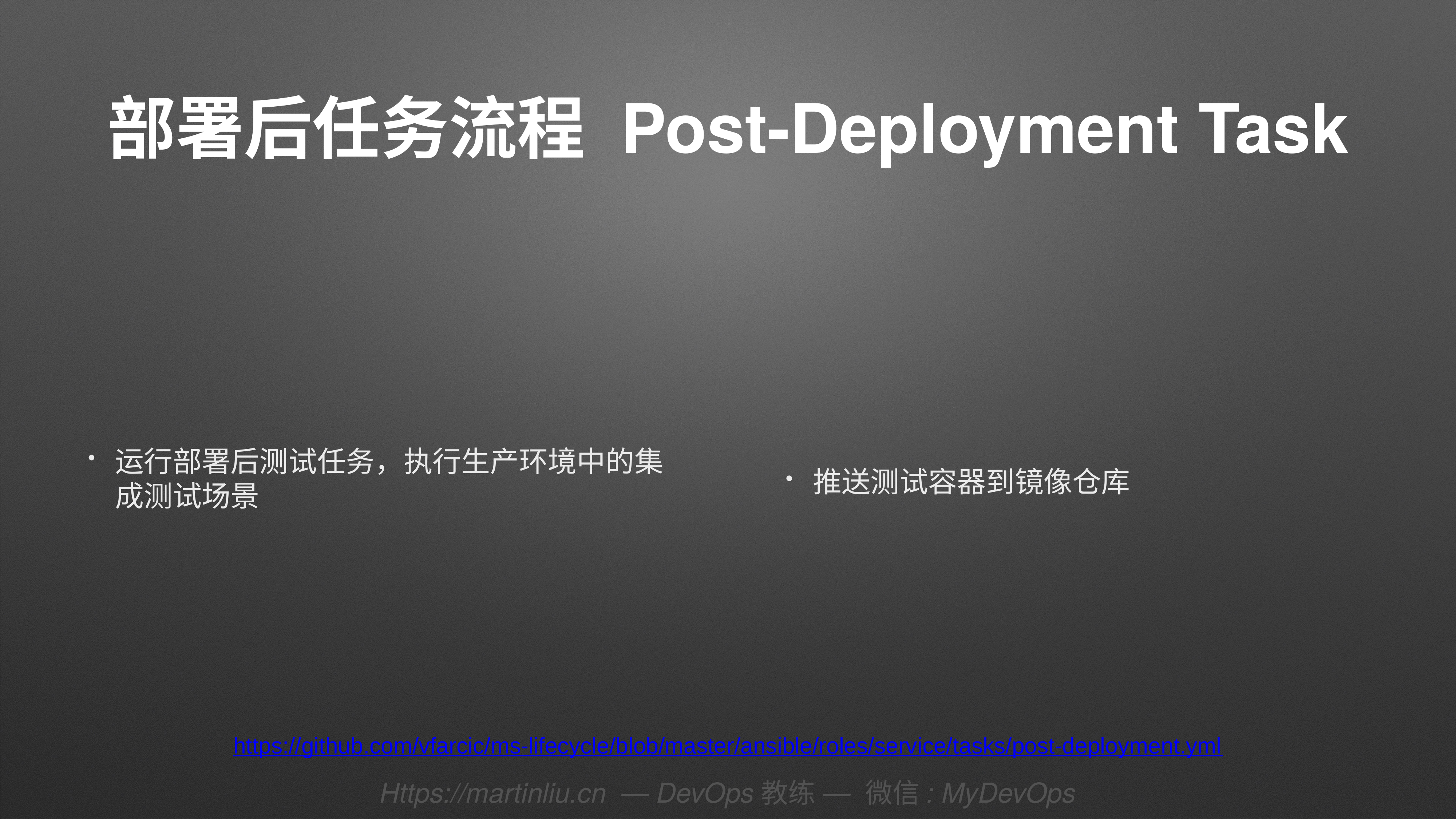

# 部署后任务流程 Post-Deployment Task
运行部署后测试任务，执行生产环境中的集成测试场景
推送测试容器到镜像仓库
https://github.com/vfarcic/ms-lifecycle/blob/master/ansible/roles/service/tasks/post-deployment.yml